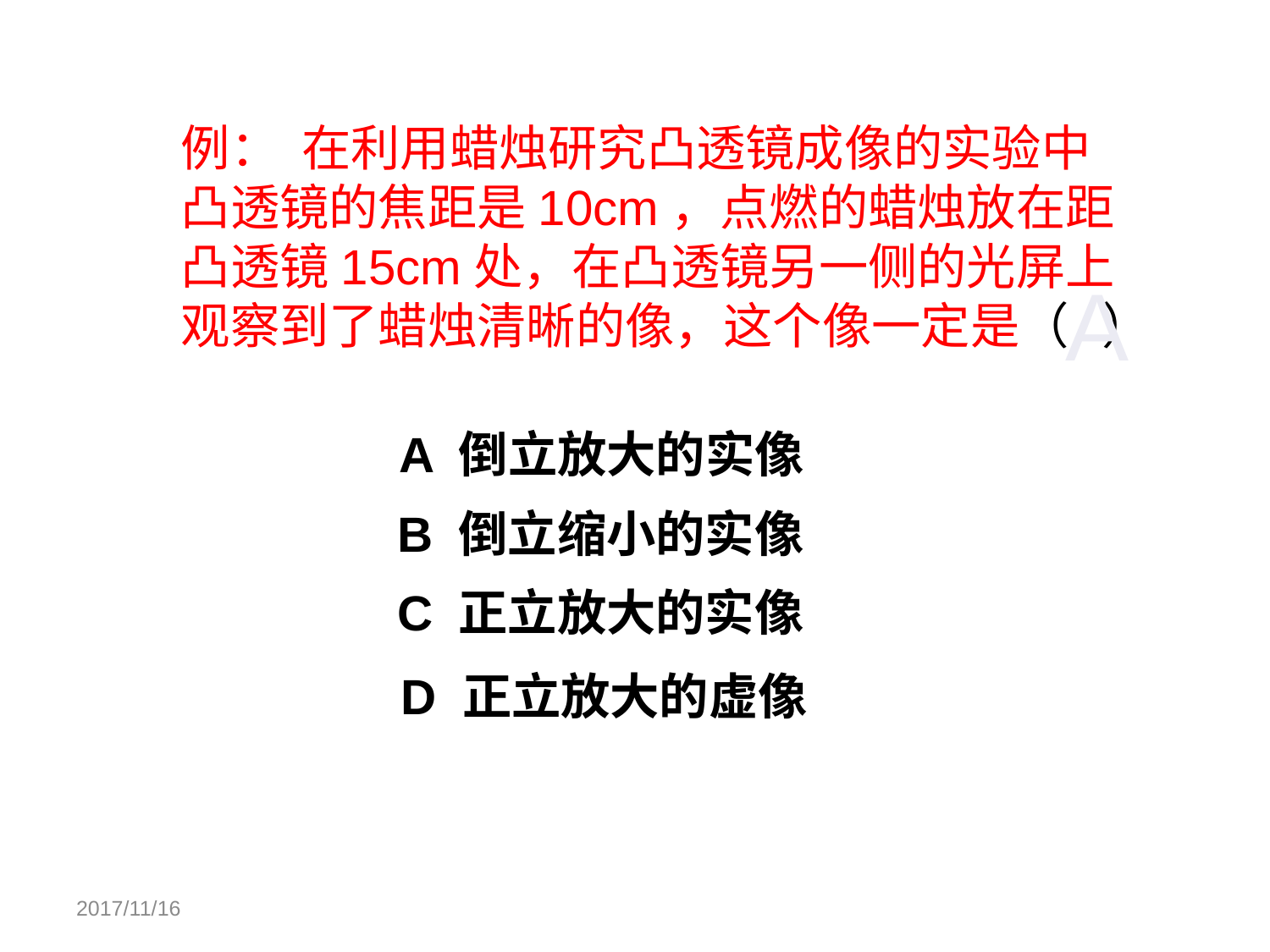

例：  在利用蜡烛研究凸透镜成像的实验中
凸透镜的焦距是10cm，点燃的蜡烛放在距
凸透镜15cm处，在凸透镜另一侧的光屏上
观察到了蜡烛清晰的像，这个像一定是（   ）
A
A 倒立放大的实像
B 倒立缩小的实像
C 正立放大的实像
D 正立放大的虚像
2017/11/16